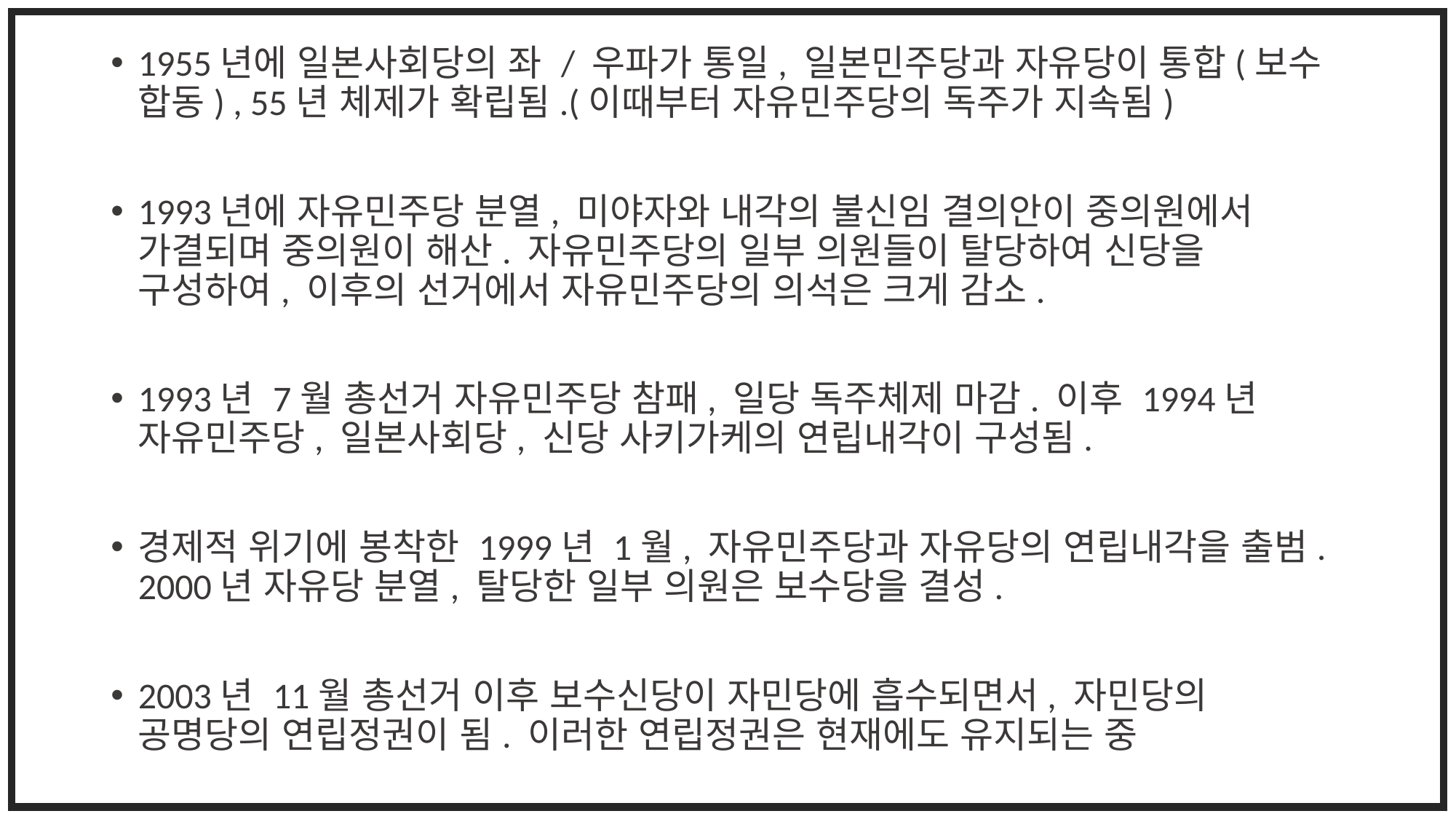

1955년에 일본사회당의 좌 / 우파가 통일, 일본민주당과 자유당이 통합(보수 합동) , 55년 체제가 확립됨.(이때부터 자유민주당의 독주가 지속됨)

1993년에 자유민주당 분열, 미야자와 내각의 불신임 결의안이 중의원에서 가결되며 중의원이 해산. 자유민주당의 일부 의원들이 탈당하여 신당을 구성하여, 이후의 선거에서 자유민주당의 의석은 크게 감소.

1993년 7월 총선거 자유민주당 참패, 일당 독주체제 마감. 이후 1994년 자유민주당, 일본사회당, 신당 사키가케의 연립내각이 구성됨.

경제적 위기에 봉착한 1999년 1월, 자유민주당과 자유당의 연립내각을 출범. 2000년 자유당 분열, 탈당한 일부 의원은 보수당을 결성.

2003년 11월 총선거 이후 보수신당이 자민당에 흡수되면서, 자민당의 공명당의 연립정권이 됨. 이러한 연립정권은 현재에도 유지되는 중